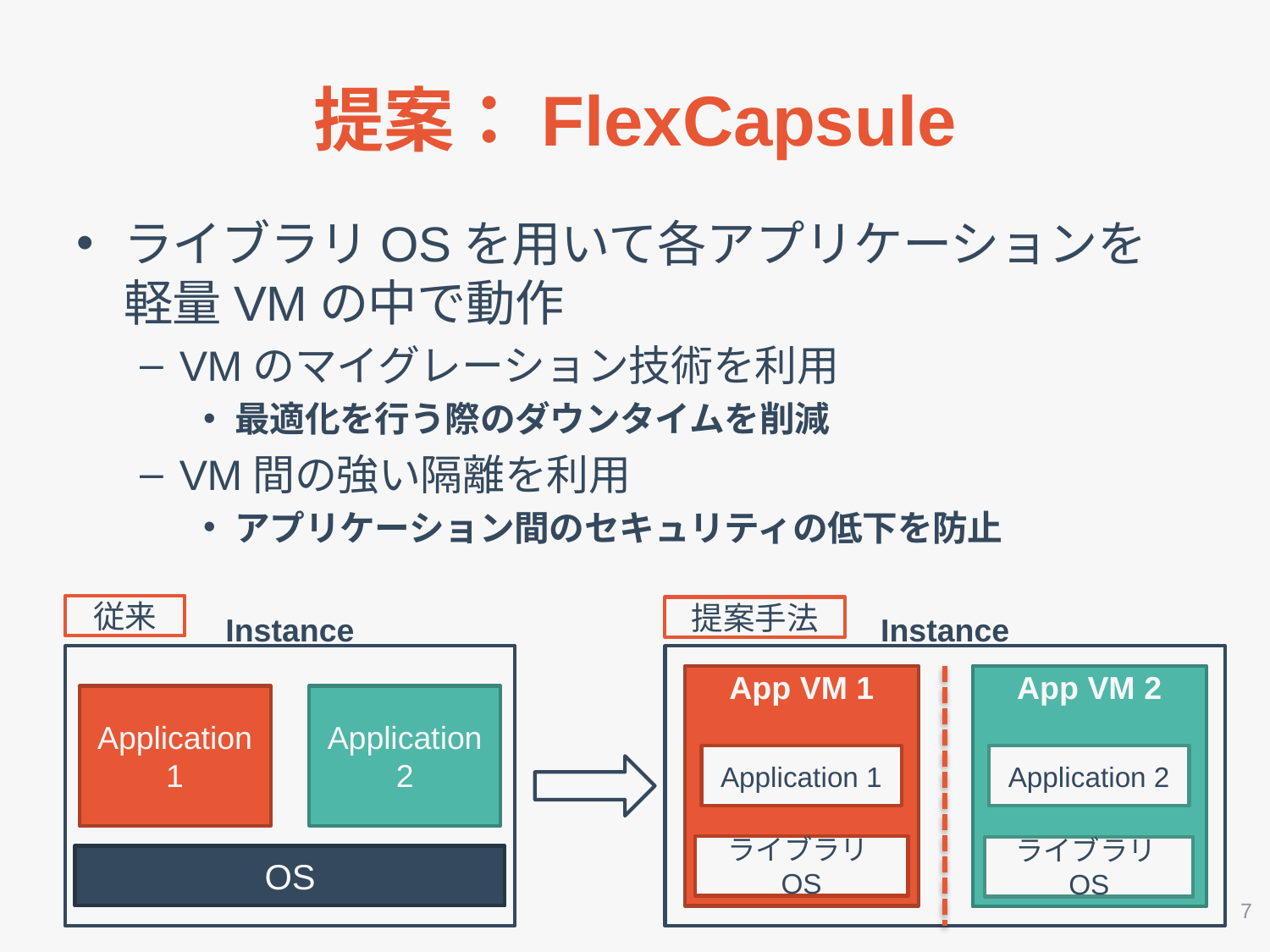

# 提案：FlexCapsule
ライブラリOSを用いて各アプリケーションを軽量VMの中で動作
VMのマイグレーション技術を利用
最適化を行う際のダウンタイムを削減
VM間の強い隔離を利用
アプリケーション間のセキュリティの低下を防止
従来
提案手法
Instance

Instance

App VM 1

App VM 2

Application1
Application
2
Application 1
Application 2

ライブラリOS
ライブラリOS
OS
7